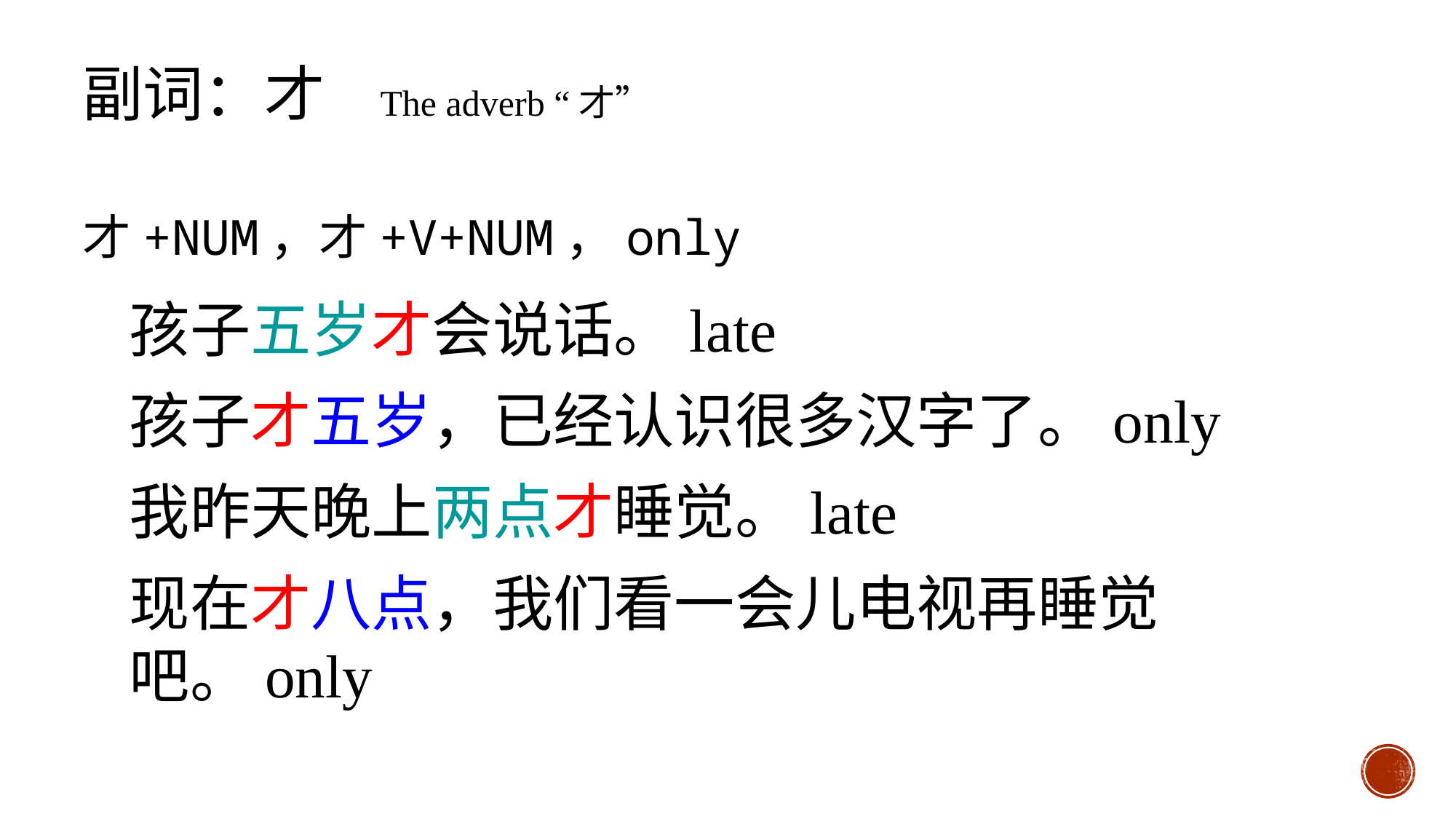

副词：才   The adverb “才”

才+NUM，才+V+NUM，only
孩子五岁才会说话。late
孩子才五岁，已经认识很多汉字了。only
我昨天晚上两点才睡觉。late
现在才八点，我们看一会儿电视再睡觉吧。only